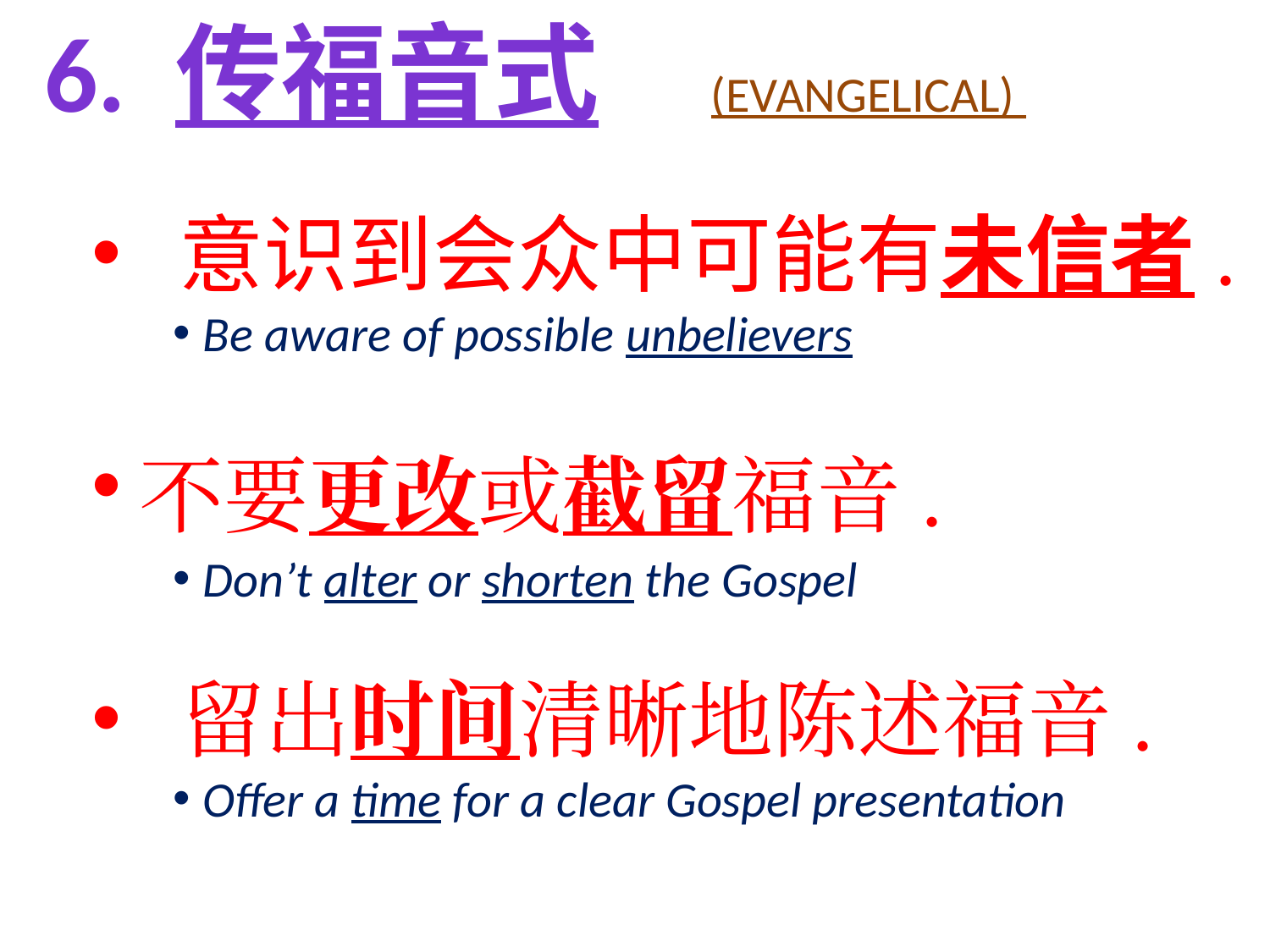

6. 传福音式	(EVANGELICAL)

 意识到会众中可能有未信者.
Be aware of possible unbelievers

不要更改或截留福音.
Don’t alter or shorten the Gospel

 留出时间清晰地陈述福音.
Offer a time for a clear Gospel presentation